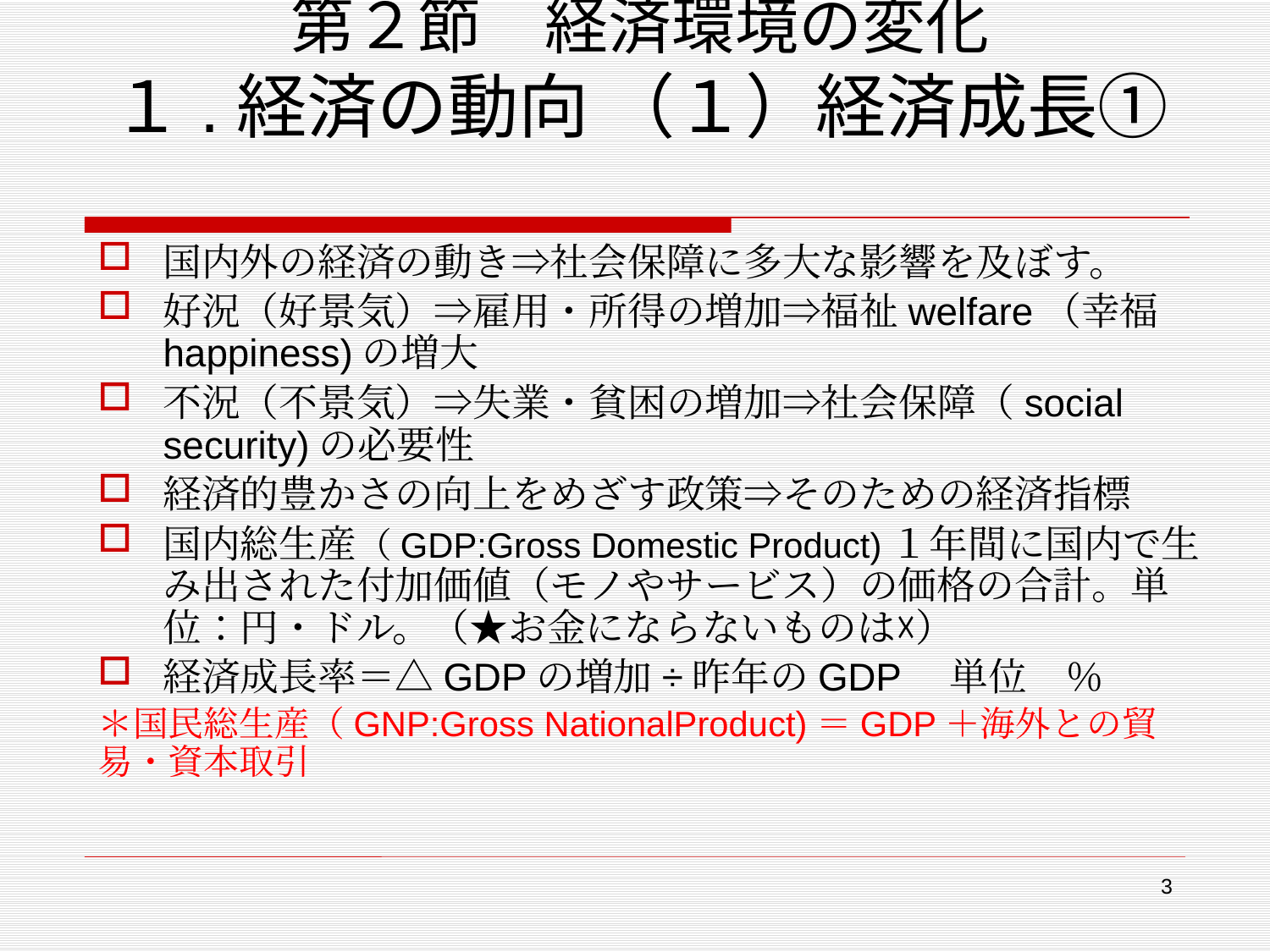

# 第２節　経済環境の変化 １.経済の動向 （１）経済成長①
国内外の経済の動き⇒社会保障に多大な影響を及ぼす。
好況（好景気）⇒雇用・所得の増加⇒福祉welfare（幸福happiness)の増大
不況（不景気）⇒失業・貧困の増加⇒社会保障（social security)の必要性
経済的豊かさの向上をめざす政策⇒そのための経済指標
国内総生産（GDP:Gross Domestic Product)１年間に国内で生み出された付加価値（モノやサービス）の価格の合計。単位：円・ドル。（★お金にならないものは☓）
経済成長率＝△GDPの増加÷昨年のGDP　単位　％
＊国民総生産（GNP:Gross NationalProduct)＝GDP＋海外との貿易・資本取引
3